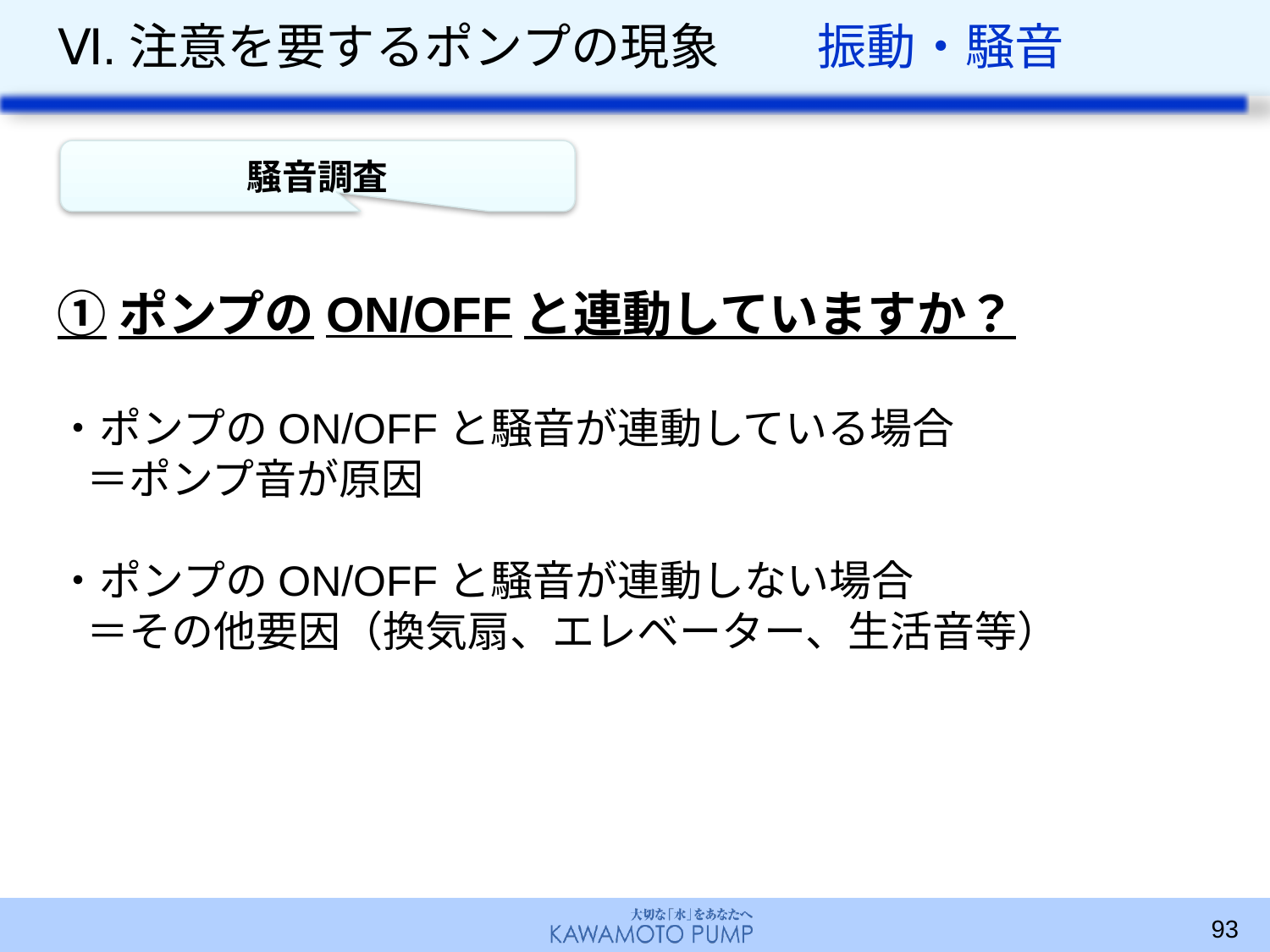

# Ⅵ.注意を要するポンプの現象　　振動・騒音
騒音調査
➀ポンプのON/OFFと連動していますか？

・ポンプのON/OFFと騒音が連動している場合
  ＝ポンプ音が原因

・ポンプのON/OFFと騒音が連動しない場合
  ＝その他要因（換気扇、エレベーター、生活音等）

93